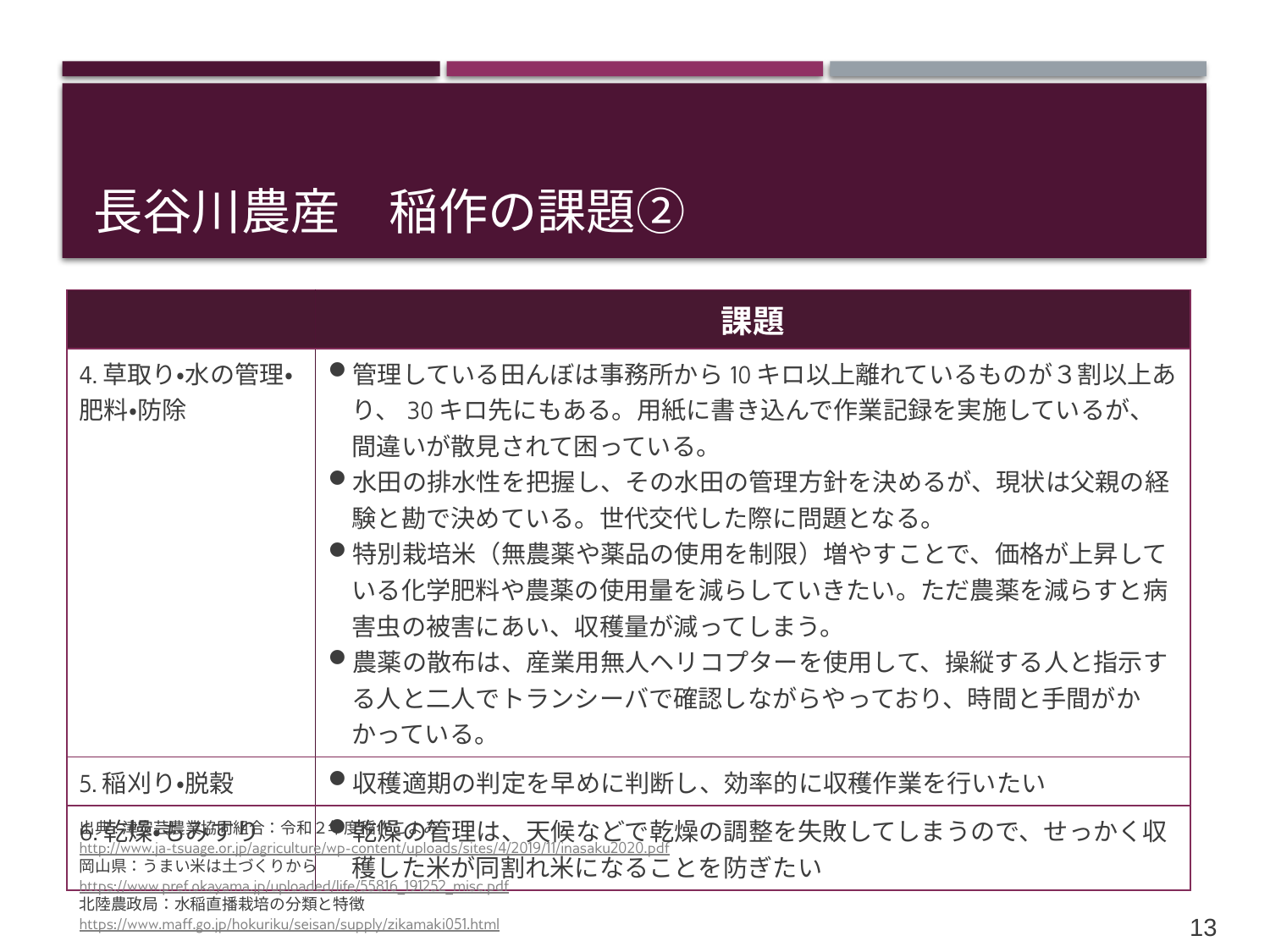

# 長谷川農産　稲作の課題②
|  | 課題 |
| --- | --- |
| 4.草取り・水の管理・肥料・防除 | 管理している田んぼは事務所から10キロ以上離れているものが３割以上あり、30キロ先にもある。用紙に書き込んで作業記録を実施しているが、間違いが散見されて困っている。 水田の排水性を把握し、その水田の管理方針を決めるが、現状は父親の経験と勘で決めている。世代交代した際に問題となる。 特別栽培米（無農薬や薬品の使用を制限）増やすことで、価格が上昇している化学肥料や農薬の使用量を減らしていきたい。ただ農薬を減らすと病害虫の被害にあい、収穫量が減ってしまう。 農薬の散布は、産業用無人ヘリコプターを使用して、操縦する人と指示する人と二人でトランシーバで確認しながらやっており、時間と手間がかかっている。 |
| 5.稲刈り・脱穀 | 収穫適期の判定を早めに判断し、効率的に収穫作業を行いたい |
| 6.乾燥・もみすり | 乾燥の管理は、天候などで乾燥の調整を失敗してしまうので、せっかく収穫した米が同割れ米になることを防ぎたい |
出典:津安芸農業協同組合：令和２年度稲作こよみ
http://www.ja-tsuage.or.jp/agriculture/wp-content/uploads/sites/4/2019/11/inasaku2020.pdf
岡山県：うまい米は土づくりから
https://www.pref.okayama.jp/uploaded/life/55816_191252_misc.pdf
北陸農政局：水稲直播栽培の分類と特徴
https://www.maff.go.jp/hokuriku/seisan/supply/zikamaki051.html
13